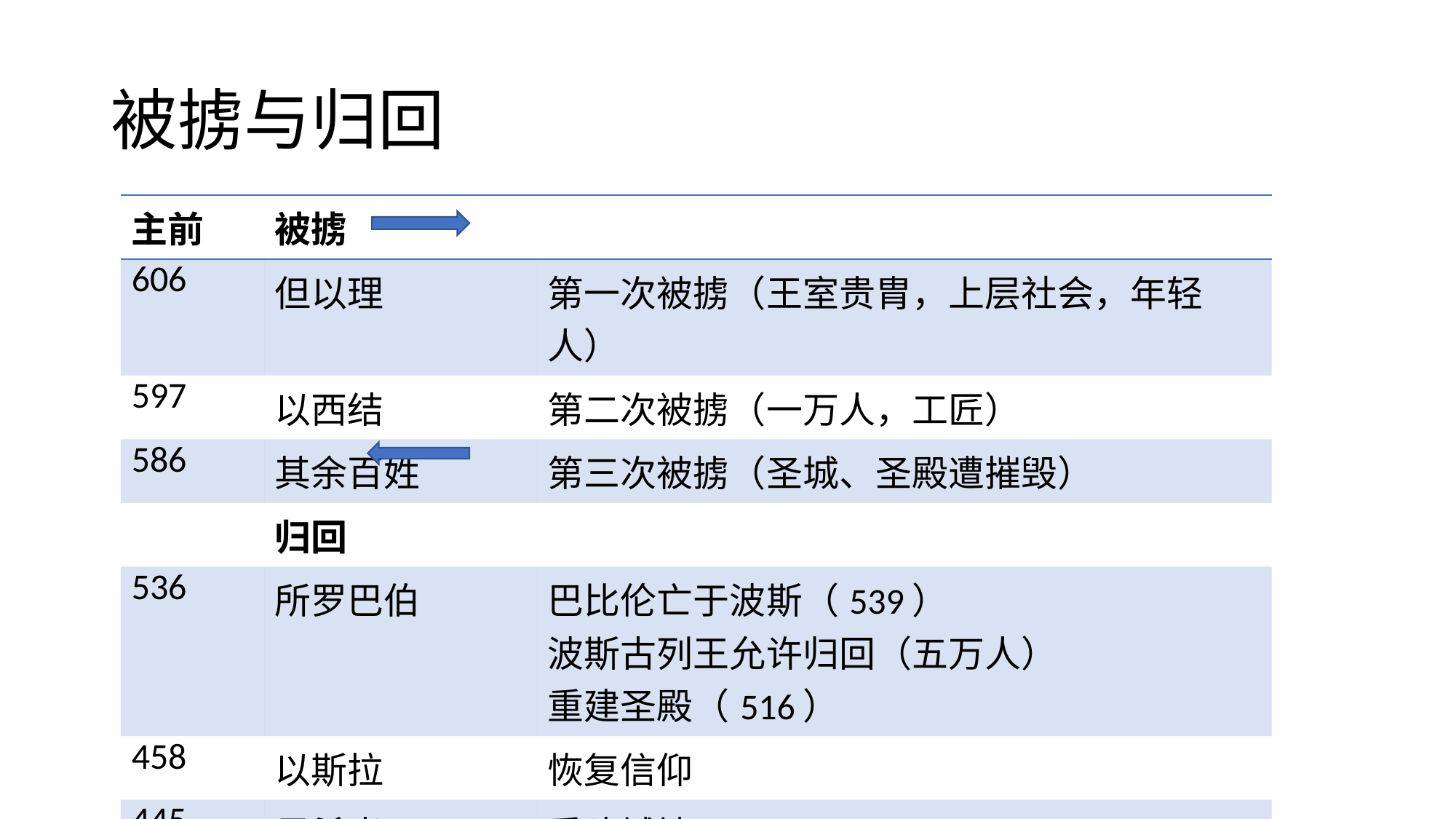

# 被掳与归回
| 主前 | 被掳 |  |
| --- | --- | --- |
| 606 | 但以理 | 第一次被掳（王室贵胄，上层社会，年轻人） |
| 597 | 以西结 | 第二次被掳（一万人，工匠） |
| 586 | 其余百姓 | 第三次被掳（圣城、圣殿遭摧毁） |
|  | 归回 |  |
| 536 | 所罗巴伯 | 巴比伦亡于波斯（539） 波斯古列王允许归回（五万人） 重建圣殿（516） |
| 458 | 以斯拉 | 恢复信仰 |
| 445 | 尼希米 | 重建城墙 |